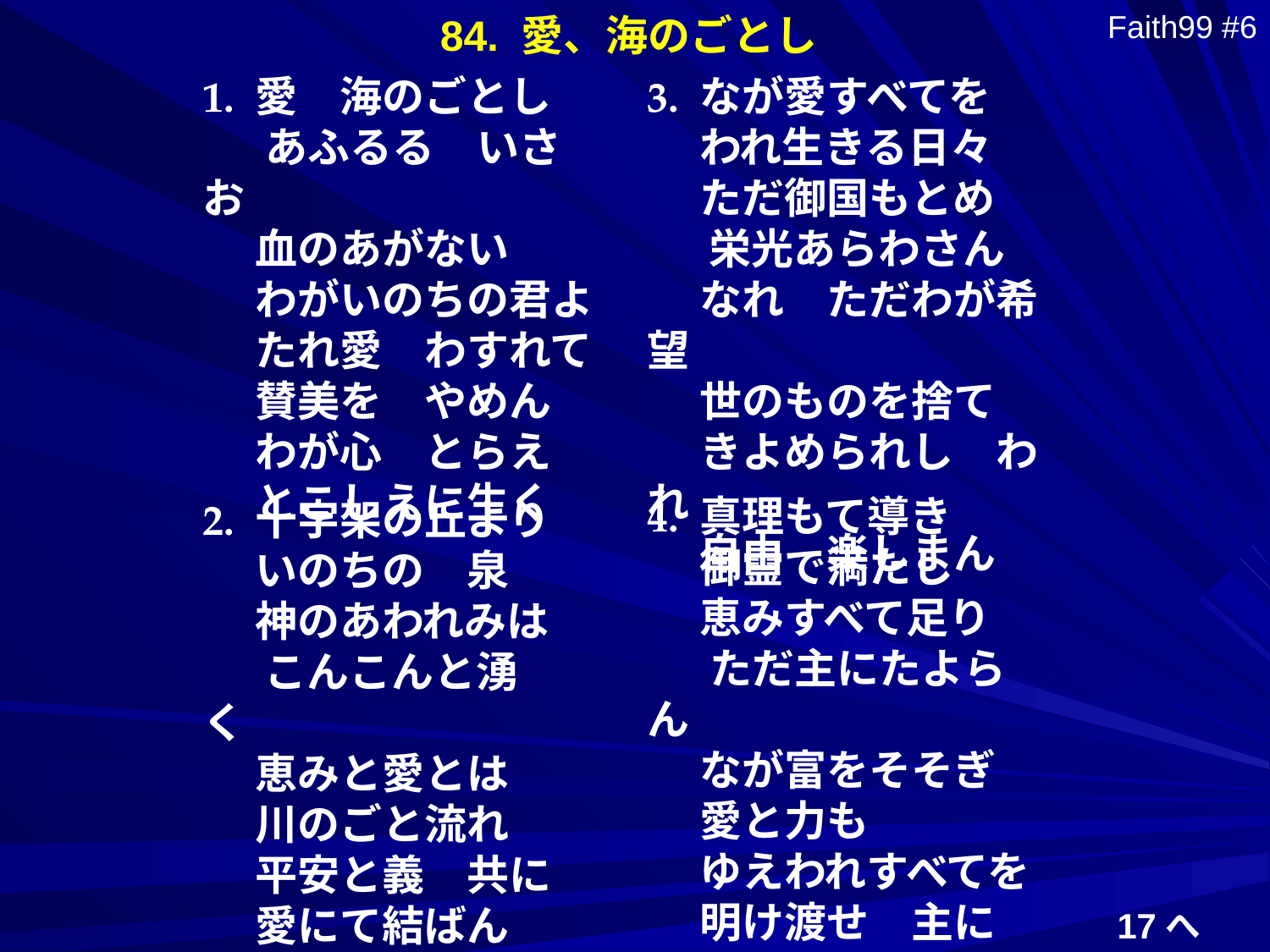

84. 愛、海のごとし
Faith99 #6
1. 愛　海のごとし
 　あふるる　いさお
　 血のあがない
　 わがいのちの君よ
　 たれ愛　わすれて
　 賛美を　やめん
　 わが心　とらえ
　 とこしえに生く
3. なが愛すべてを
　 われ生きる日々
　 ただ御国もとめ
 　栄光あらわさん
　 なれ　ただわが希望
　 世のものを捨て
　 きよめられし　われ
　 自由　楽しまん
4. 真理もて導き
　 御霊で満たし
　 恵みすべて足り
 　ただ主にたよらん
　 なが富をそそぎ
　 愛と力も
　 ゆえわれすべてを
　 明け渡せ　主に
2. 十字架の丘より
　 いのちの　泉
　 神のあわれみは
 　こんこんと湧く
　 恵みと愛とは
　 川のごと流れ
　 平安と義　共に
　 愛にて結ばん
17へ